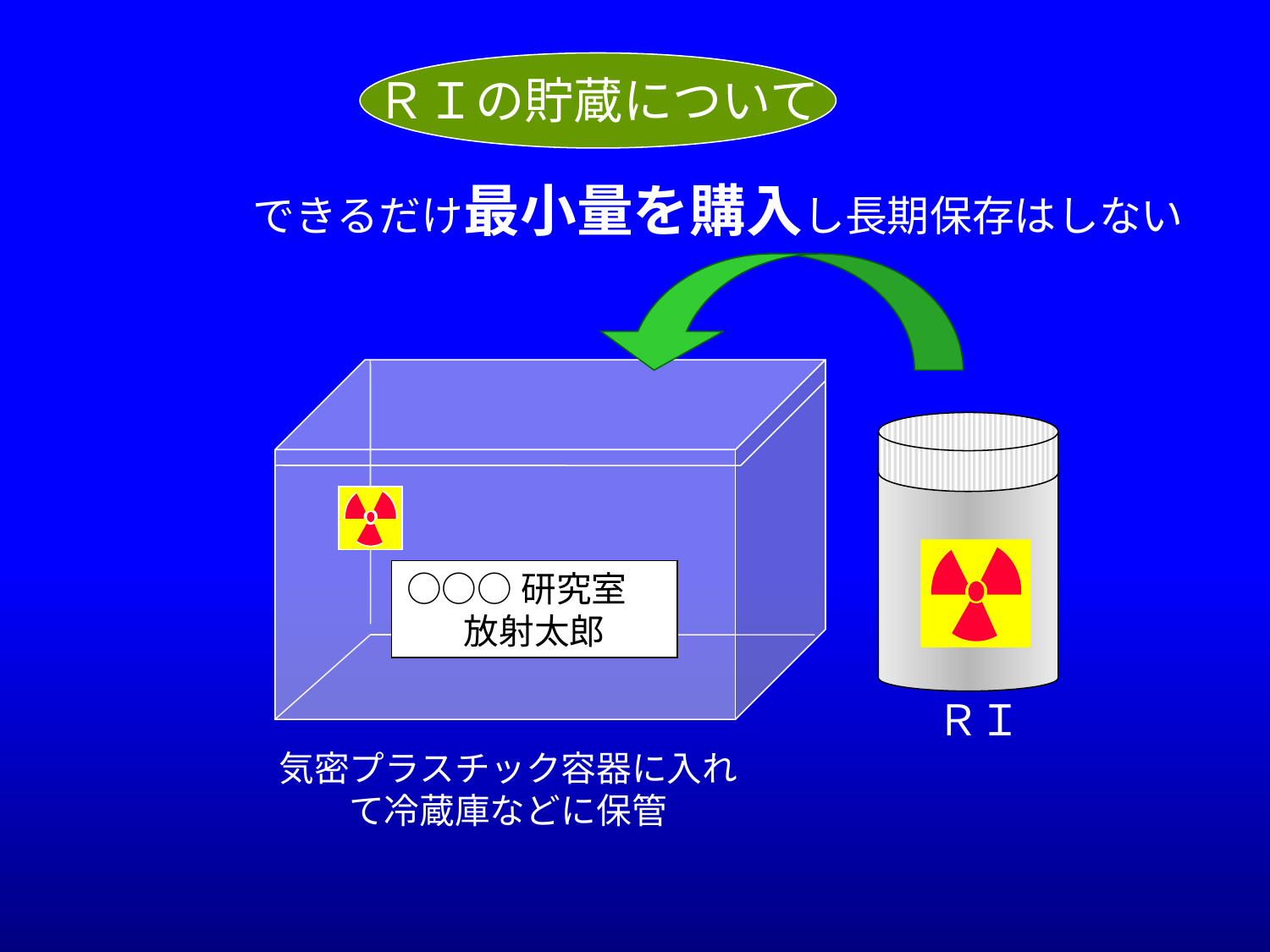

ＲＩの貯蔵について
できるだけ最小量を購入し長期保存はしない

○○○研究室　放射太郎

気密プラスチック容器に入れて冷蔵庫などに保管

ＲＩ